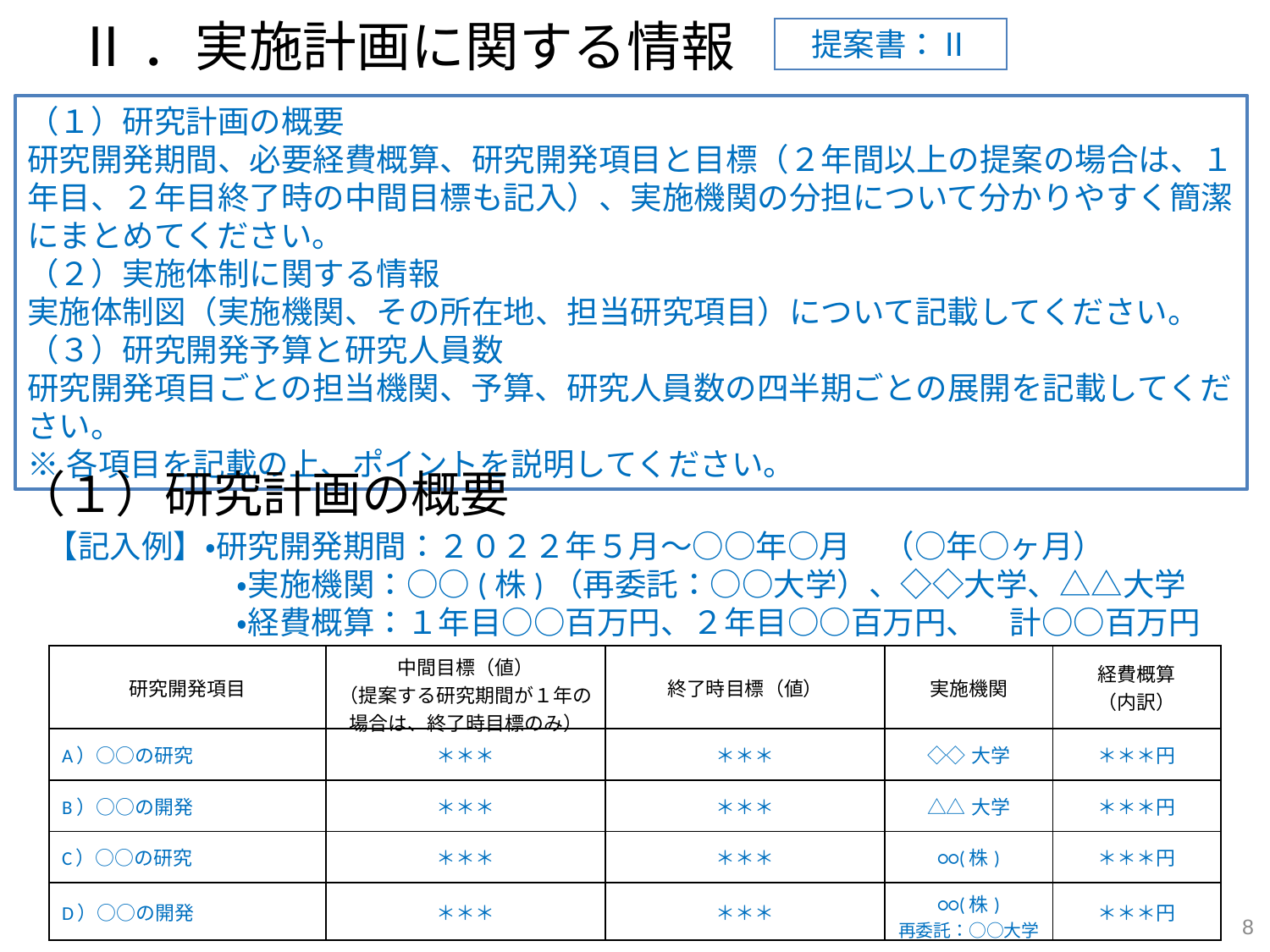

# Ⅱ．実施計画に関する情報
提案書：Ⅱ
（１）研究計画の概要
研究開発期間、必要経費概算、研究開発項目と目標（２年間以上の提案の場合は、１年目、２年目終了時の中間目標も記入）、実施機関の分担について分かりやすく簡潔にまとめてください。
（２）実施体制に関する情報
実施体制図（実施機関、その所在地、担当研究項目）について記載してください。
（３）研究開発予算と研究人員数
研究開発項目ごとの担当機関、予算、研究人員数の四半期ごとの展開を記載してください。
※各項目を記載の上、ポイントを説明してください。
（１）研究計画の概要
【記入例】・研究開発期間：２０２２年５月～○○年○月　（○年○ヶ月）
　　　　　　・実施機関：○○(株)（再委託：○○大学）、◇◇大学、△△大学
　　　　　　・経費概算：１年目○○百万円、２年目○○百万円、　計○○百万円
| 研究開発項目 | 中間目標（値） （提案する研究期間が１年の場合は、終了時目標のみ） | 終了時目標（値） | 実施機関 | 経費概算 （内訳） |
| --- | --- | --- | --- | --- |
| A）○○の研究 | ＊＊＊ | ＊＊＊ | ◇◇大学 | ＊＊＊円 |
| B）○○の開発 | ＊＊＊ | ＊＊＊ | △△大学 | ＊＊＊円 |
| C）○○の研究 | ＊＊＊ | ＊＊＊ | ○○(株) | ＊＊＊円 |
| D）○○の開発 | ＊＊＊ | ＊＊＊ | ○○(株) 再委託：○○大学 | ＊＊＊円 |
8